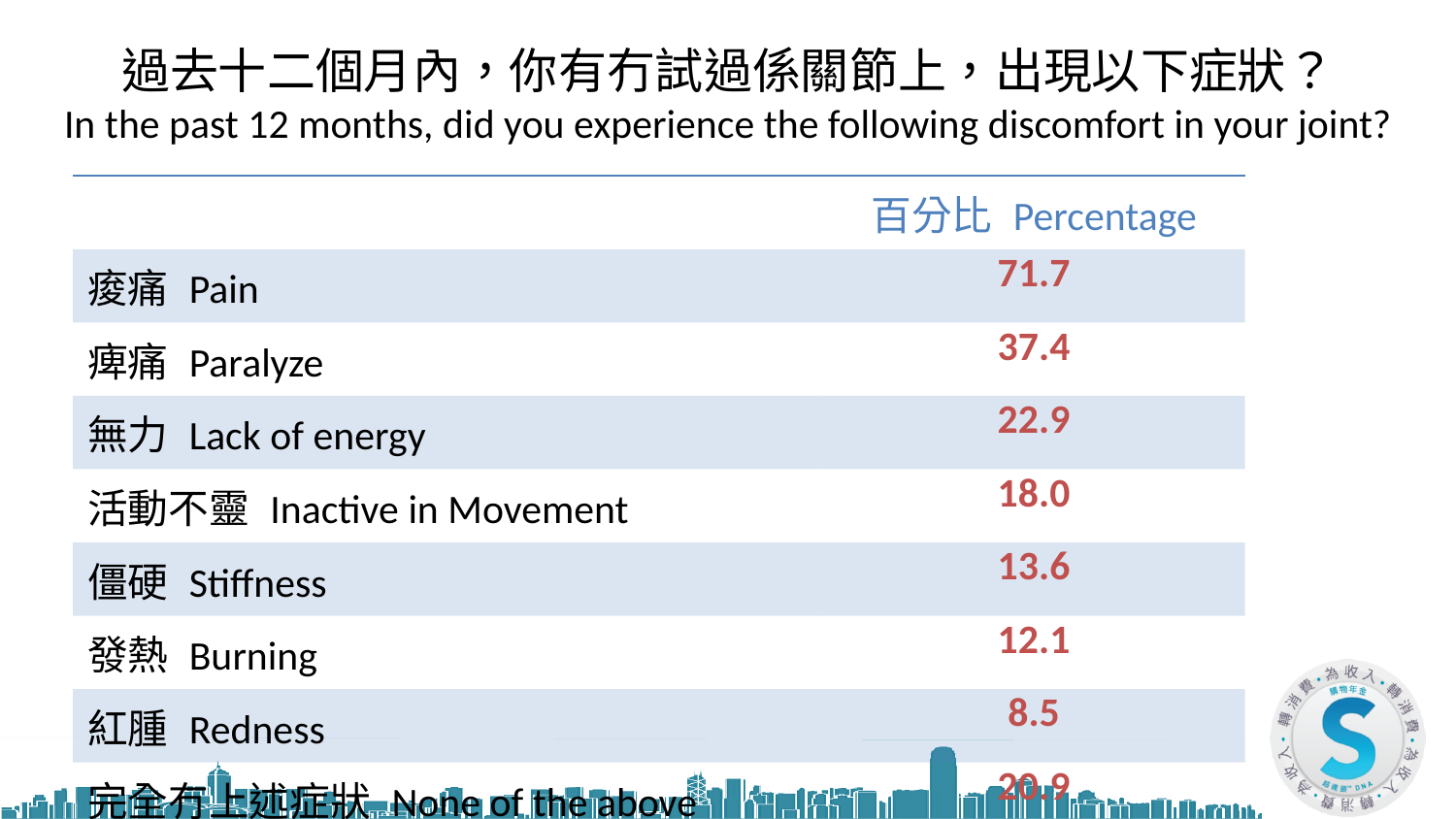

# 過去十二個月內，你有冇試過係關節上，出現以下症狀？ In the past 12 months, did you experience the following discomfort in your joint?
|  | 百分比 Percentage |
| --- | --- |
| 痠痛 Pain | 71.7 |
| 痺痛 Paralyze | 37.4 |
| 無力 Lack of energy | 22.9 |
| 活動不靈 Inactive in Movement | 18.0 |
| 僵硬 Stiffness | 13.6 |
| 發熱 Burning | 12.1 |
| 紅腫 Redness | 8.5 |
| 完全冇上述症狀 None of the above | 20.9 |